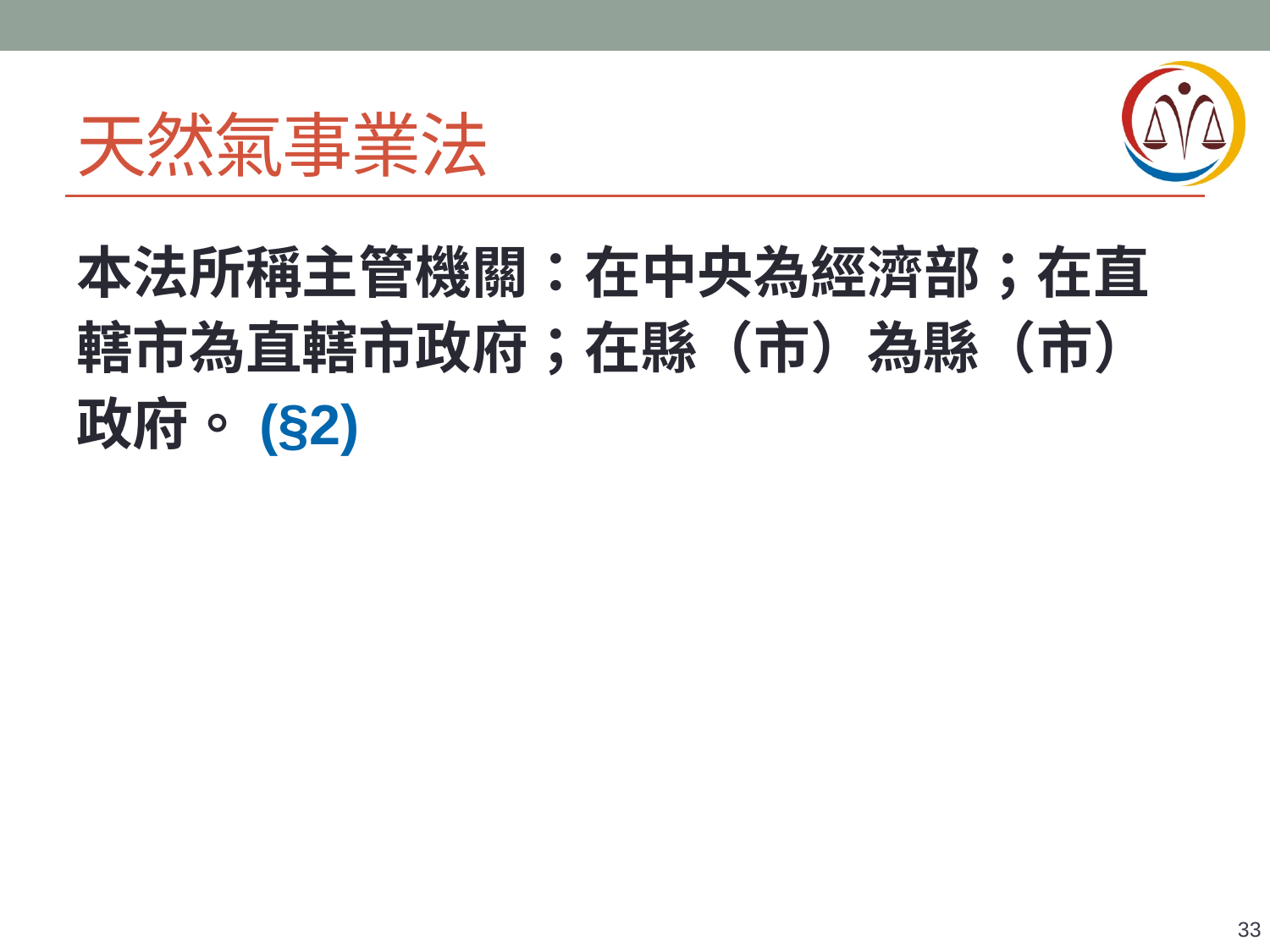

# 天然氣事業法
本法所稱主管機關：在中央為經濟部；在直轄市為直轄市政府；在縣（市）為縣（市）政府。(§2)

33